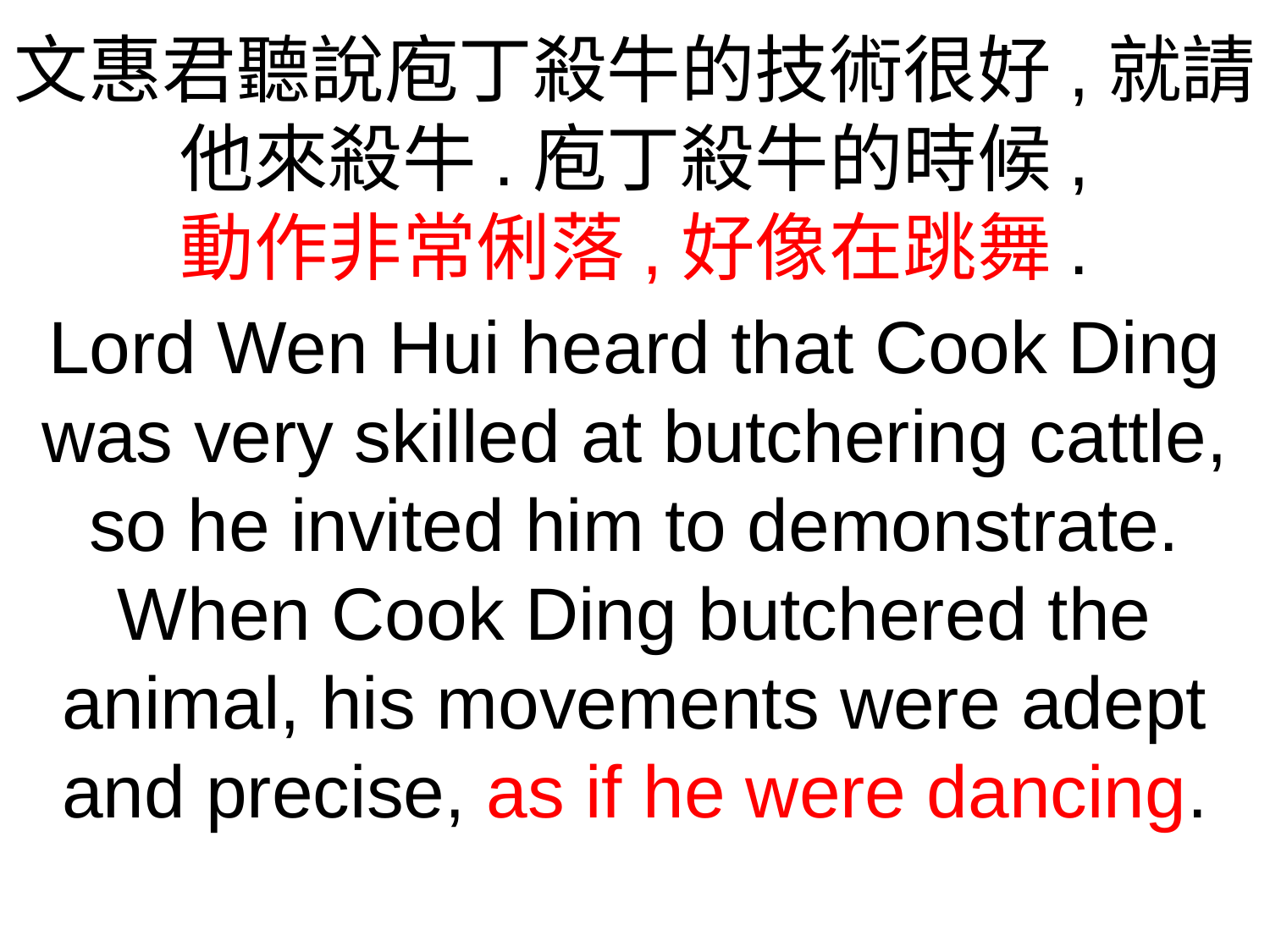

文惠君聽說庖丁殺牛的技術很好,就請他來殺牛.庖丁殺牛的時候,
動作非常俐落,好像在跳舞.
Lord Wen Hui heard that Cook Ding was very skilled at butchering cattle, so he invited him to demonstrate. When Cook Ding butchered the animal, his movements were adept and precise, as if he were dancing.